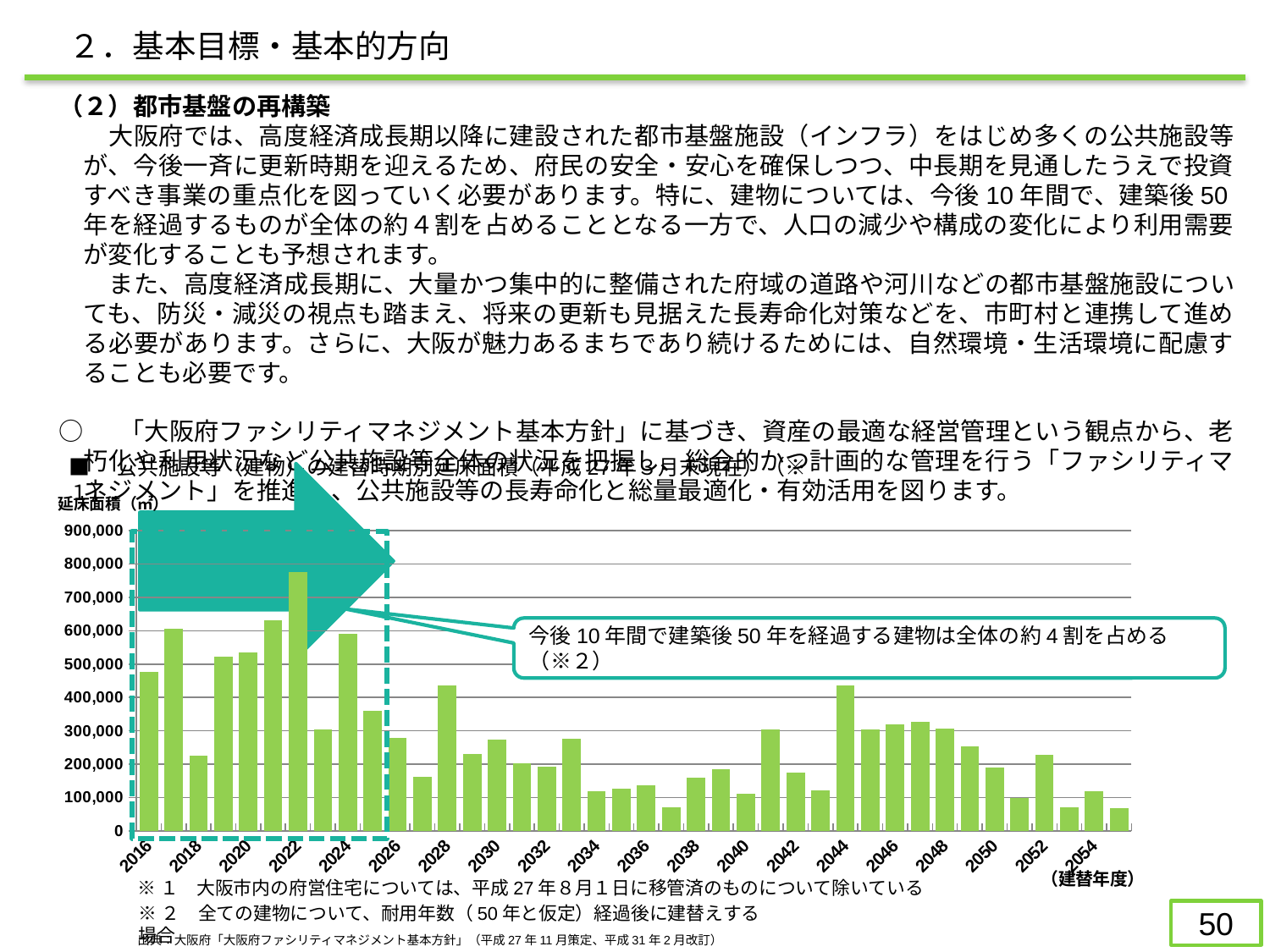

２．基本目標・基本的方向
（２）都市基盤の再構築
　　大阪府では、高度経済成長期以降に建設された都市基盤施設（インフラ）をはじめ多くの公共施設等が、今後一斉に更新時期を迎えるため、府民の安全・安心を確保しつつ、中長期を見通したうえで投資すべき事業の重点化を図っていく必要があります。特に、建物については、今後10年間で、建築後50年を経過するものが全体の約４割を占めることとなる一方で、人口の減少や構成の変化により利用需要が変化することも予想されます。
　　また、高度経済成長期に、大量かつ集中的に整備された府域の道路や河川などの都市基盤施設についても、防災・減災の視点も踏まえ、将来の更新も見据えた長寿命化対策などを、市町村と連携して進める必要があります。さらに、大阪が魅力あるまちであり続けるためには、自然環境・生活環境に配慮することも必要です。

○　 「大阪府ファシリティマネジメント基本方針」に基づき、資産の最適な経営管理という観点から、老朽化や利用状況など公共施設等全体の状況を把握し、総合的かつ計画的な管理を行う「ファシリティマネジメント」を推進し、公共施設等の長寿命化と総量最適化・有効活用を図ります。
■　公共施設等（建物）の建替時期別延床面積（平成27年３月末現在）（※１）

### Chart

| Category | 合計 |
|---|---|
| 2016 | 477643.55 |
| 2017 | 606734.44 |
| 2018 | 226969.49 |
| 2019 | 521396.86 |
| 2020 | 533989.8600000001 |
| 2021 | 630911.42 |
| 2022 | 774444.6699999999 |
| 2023 | 303276.74 |
| 2024 | 590679.67 |
| 2025 | 361168.15 |
| 2026 | 277818.24 |
| 2027 | 162163.23 |
| 2028 | 434960.76 |
| 2029 | 231086.78 |
| 2030 | 272783.91000000003 |
| 2031 | 202095.82 |
| 2032 | 191565.93 |
| 2033 | 277189.77999999997 |
| 2034 | 119552.34 |
| 2035 | 127010.66 |
| 2036 | 137097.49 |
| 2037 | 71711.54999999999 |
| 2038 | 160119.27000000002 |
| 2039 | 184869.61 |
| 2040 | 111999.55000000002 |
| 2041 | 304657.54 |
| 2042 | 176201.93999999997 |
| 2043 | 121337.06 |
| 2044 | 436295.66000000003 |
| 2045 | 305390.88 |
| 2046 | 318691.85 |
| 2047 | 326575.99 |
| 2048 | 306922.33999999997 |
| 2049 | 253699.51 |
| 2050 | 189145.88000000003 |
| 2051 | 99706.51999999999 |
| 2052 | 228325.53999999998 |
| 2053 | 70962.3 |
| 2054 | 119644.30999999998 |
| 2055 | 68993.56 |
今後10年間で建築後50年を経過する建物は全体の約4割を占める（※２）
※１　大阪市内の府営住宅については、平成27年８月１日に移管済のものについて除いている
※２　全ての建物について、耐用年数（50年と仮定）経過後に建替えする場合

50
出典：大阪府「大阪府ファシリティマネジメント基本方針」（平成27年11月策定、平成31年2月改訂）